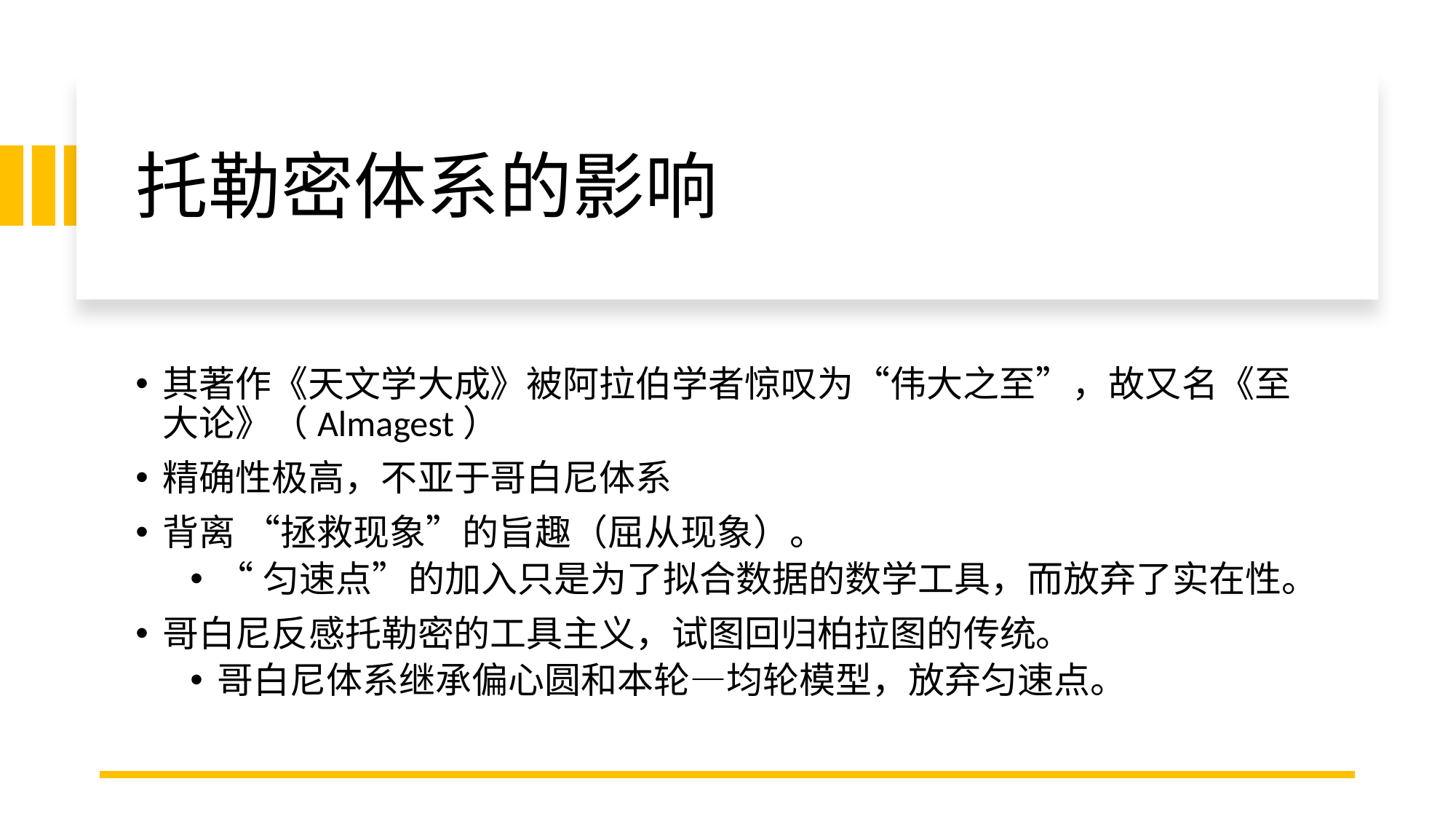

# 托勒密体系的影响

其著作《天文学大成》被阿拉伯学者惊叹为“伟大之至”，故又名《至大论》（Almagest）
精确性极高，不亚于哥白尼体系
背离 “拯救现象”的旨趣（屈从现象）。
“匀速点”的加入只是为了拟合数据的数学工具，而放弃了实在性。
哥白尼反感托勒密的工具主义，试图回归柏拉图的传统。
哥白尼体系继承偏心圆和本轮—均轮模型，放弃匀速点。